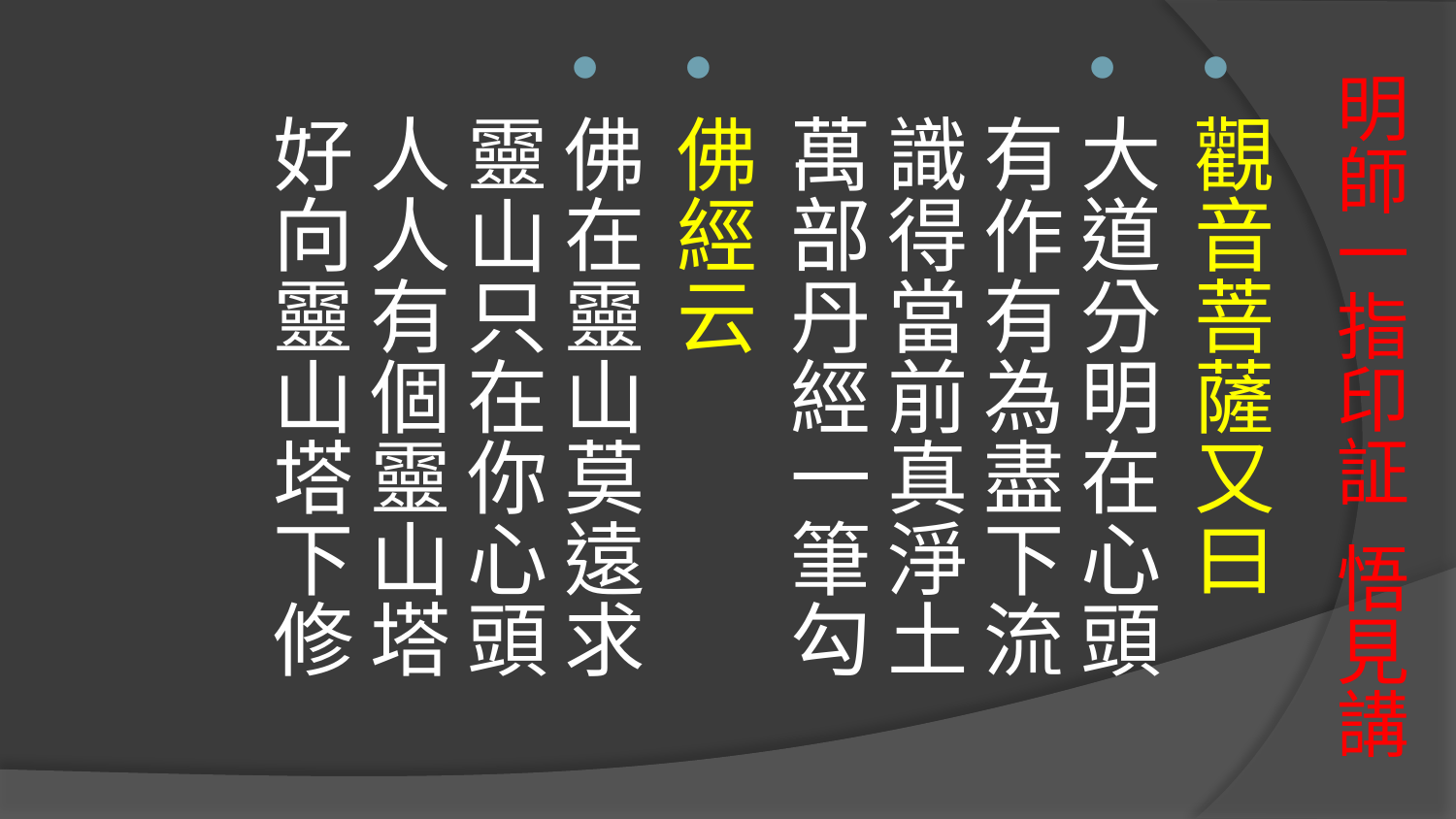

觀音菩薩又曰
大道分明在心頭 
有作有為盡下流
識得當前真淨土 
萬部丹經一筆勾
佛經云
佛在靈山莫遠求 
靈山只在你心頭
人人有個靈山塔 
好向靈山塔下修

# 明師一指印証  悟見講